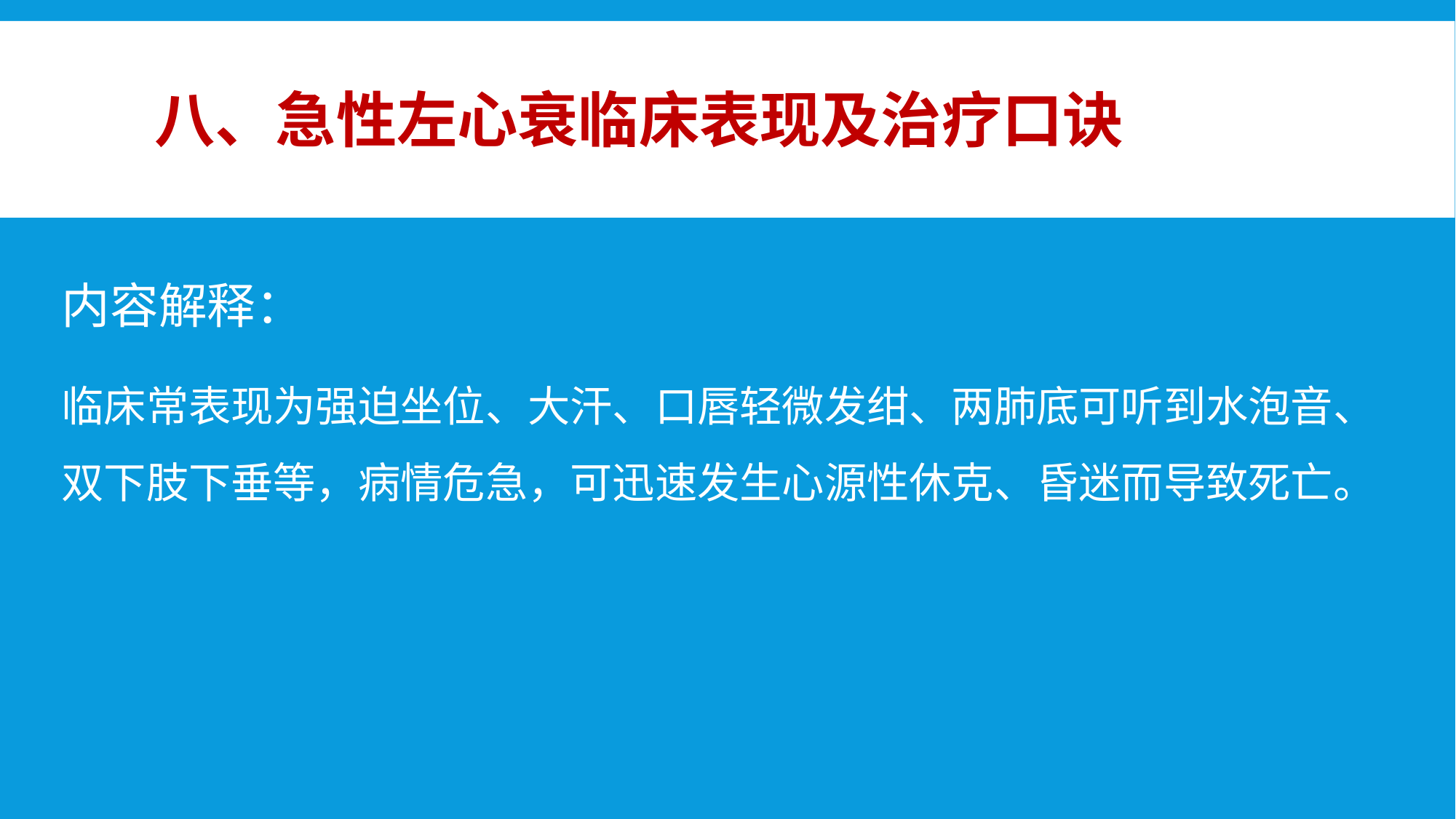

# 八、急性左心衰临床表现及治疗口诀
内容解释：
临床常表现为强迫坐位、大汗、口唇轻微发绀、两肺底可听到水泡音、双下肢下垂等，病情危急，可迅速发生心源性休克、昏迷而导致死亡。